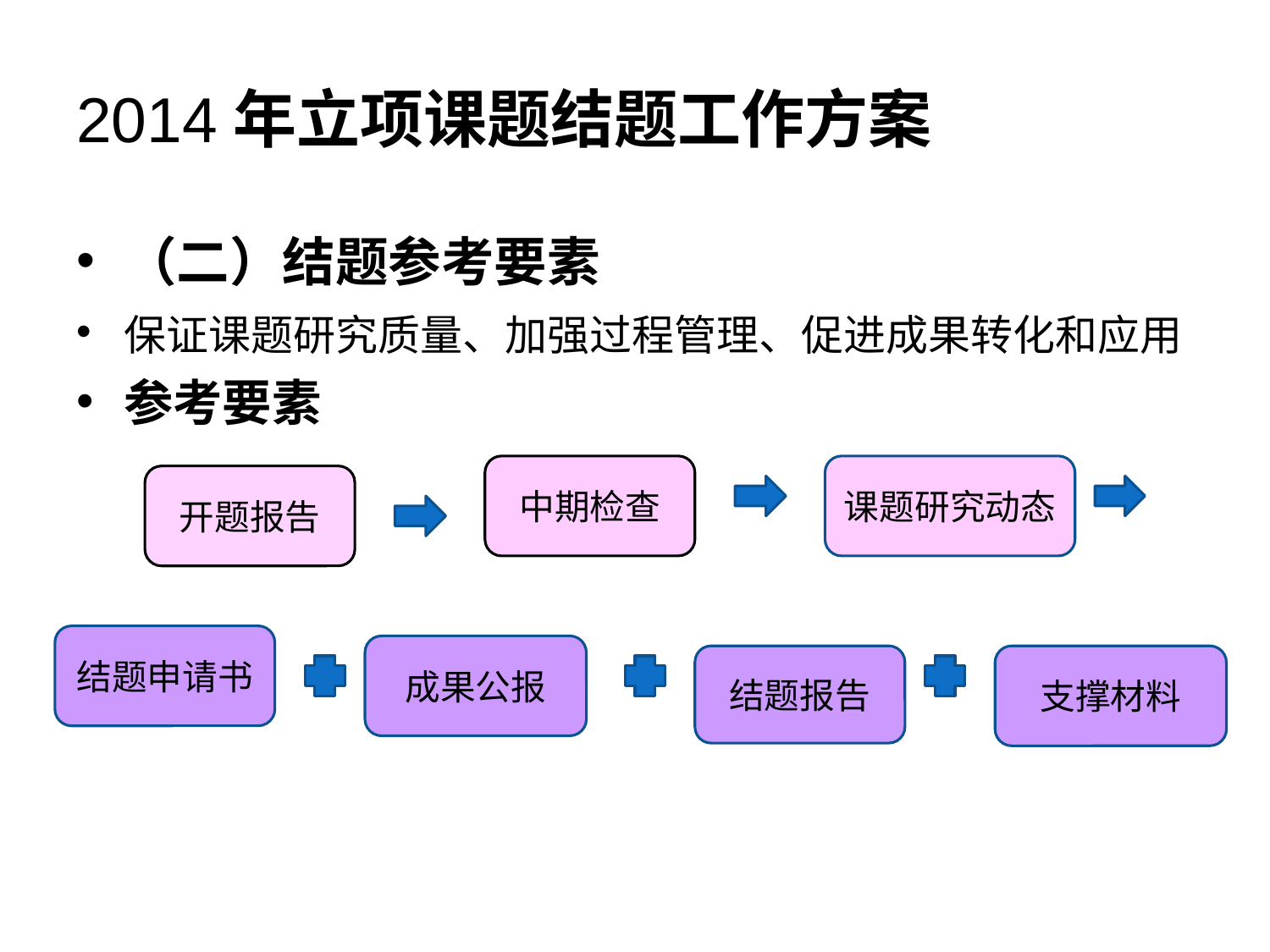

# 2014年立项课题结题工作方案
（二）结题参考要素
保证课题研究质量、加强过程管理、促进成果转化和应用
参考要素
中期检查
课题研究动态
开题报告

结题申请书
成果公报
结题报告
支撑材料